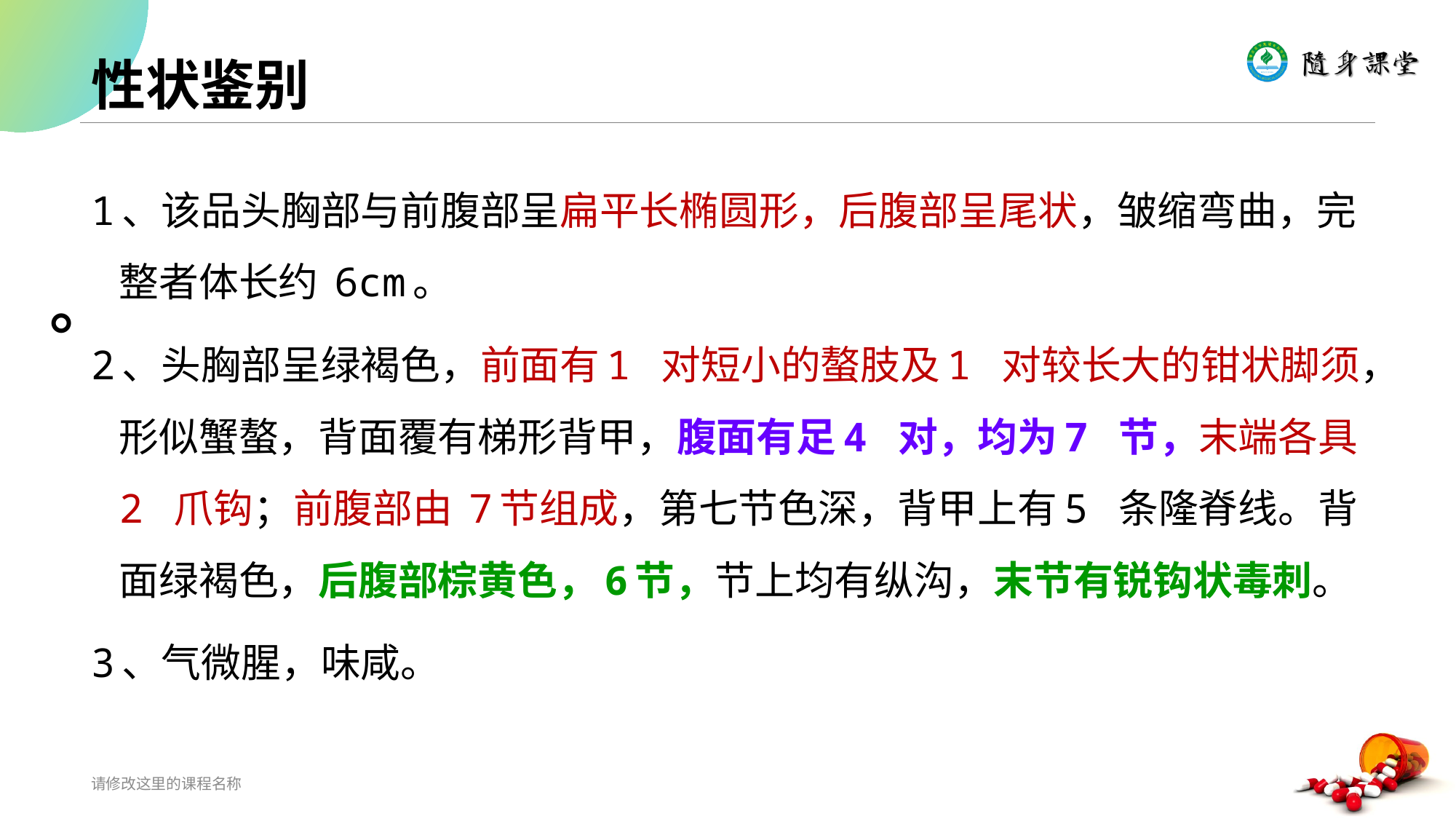

# 性状鉴别
1、该品头胸部与前腹部呈扁平长椭圆形，后腹部呈尾状，皱缩弯曲，完整者体长约 6cm。
2、头胸部呈绿褐色，前面有1 对短小的螯肢及1 对较长大的钳状脚须，形似蟹螯，背面覆有梯形背甲，腹面有足4 对，均为7 节，末端各具2 爪钩；前腹部由 7节组成，第七节色深，背甲上有5 条隆脊线。背面绿褐色，后腹部棕黄色，6节，节上均有纵沟，末节有锐钩状毒刺。
3、气微腥，味咸。

。
请修改这里的课程名称
10